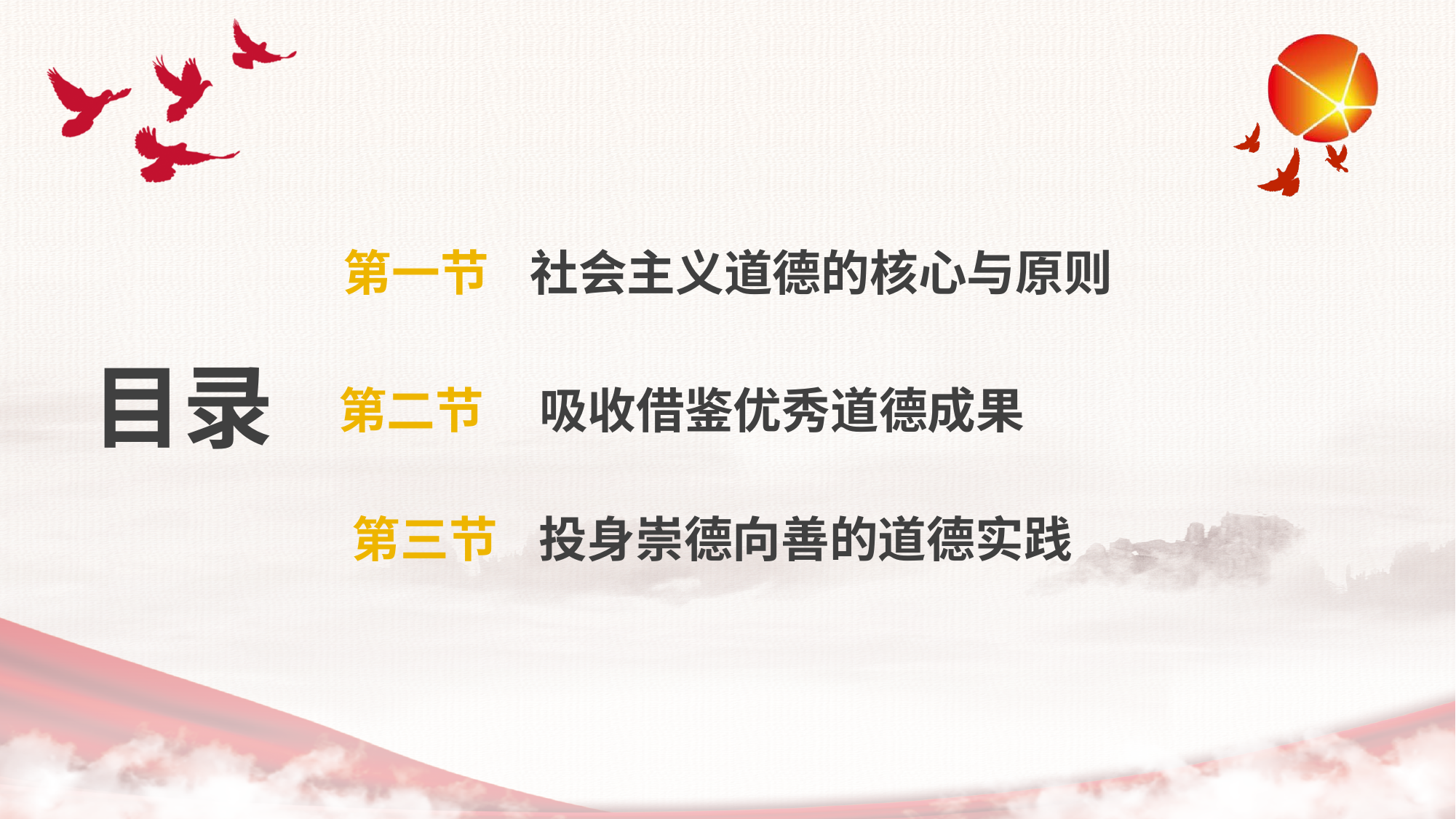

第一节
社会主义道德的核心与原则
目录
第二节
 吸收借鉴优秀道德成果
第三节
投身崇德向善的道德实践